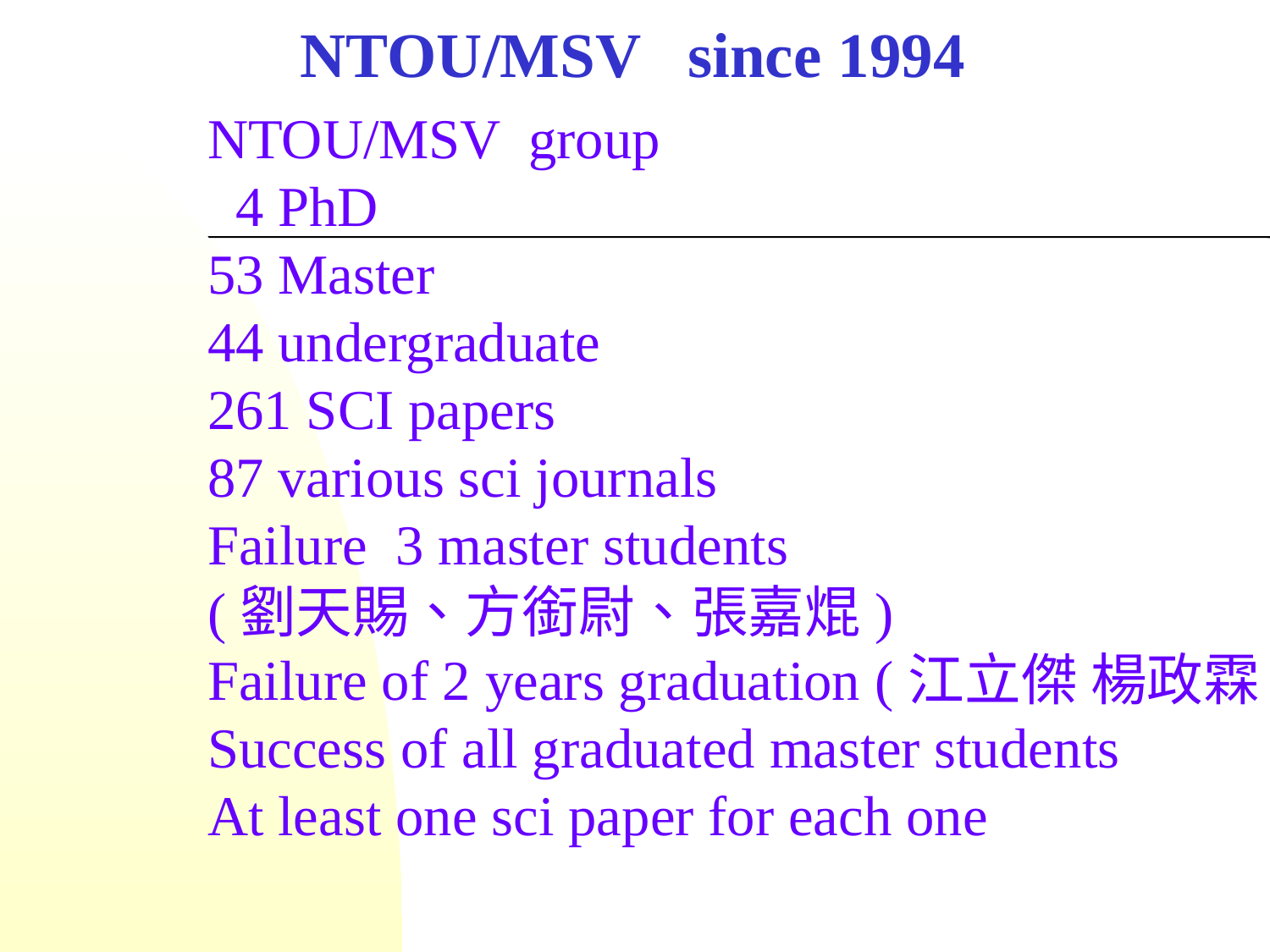

NTOU/MSV   since 1994
NTOU/MSV  group
  4 PhD
53 Master
44 undergraduate
261 SCI papers
87 various sci journals
Failure  3 master students
(劉天賜、方銜尉、張嘉焜)
Failure of 2 years graduation (江立傑 楊政霖)
Success of all graduated master students
At least one sci paper for each one